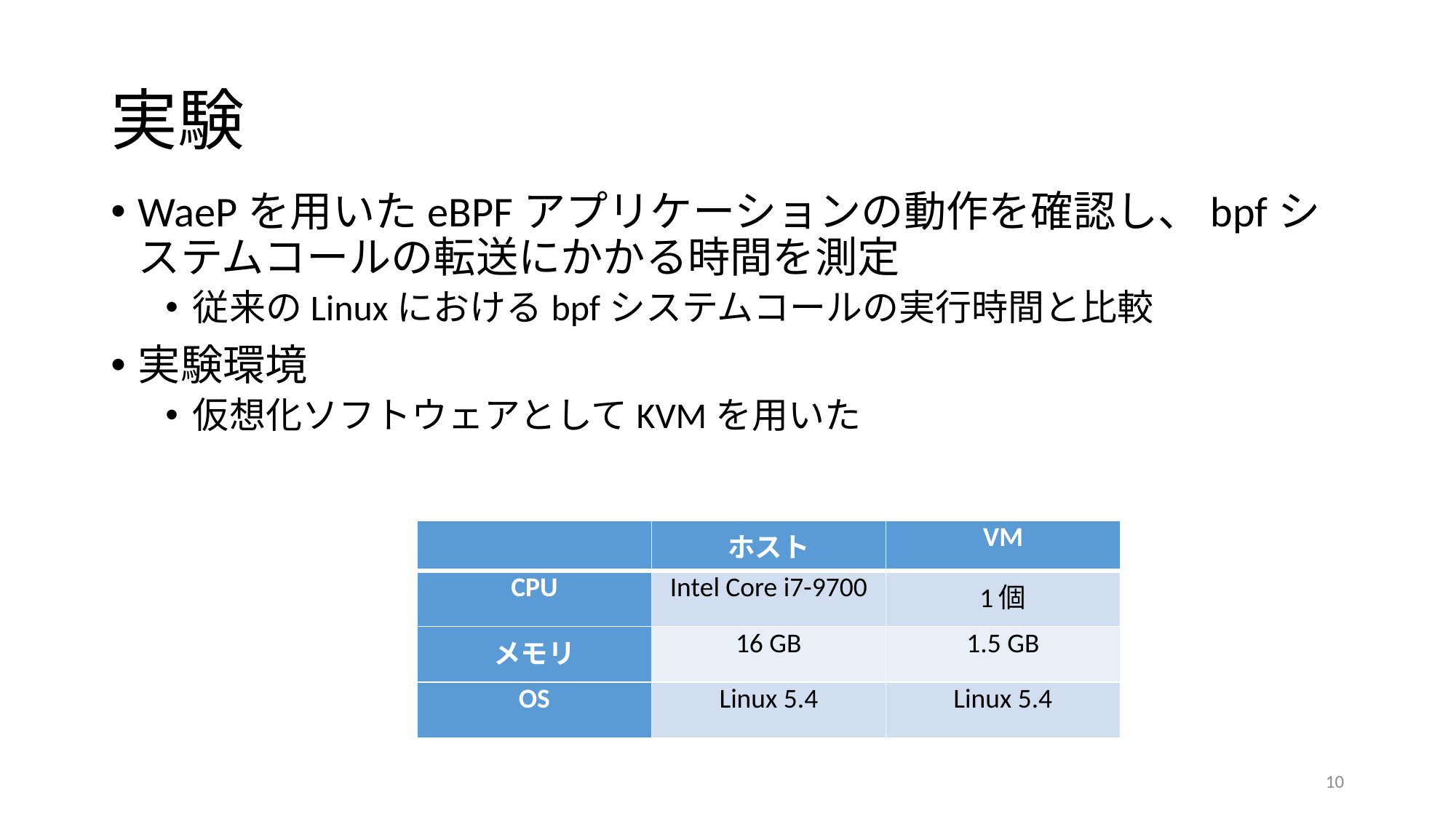

# 実験
WaePを用いたeBPFアプリケーションの動作を確認し、bpfシステムコールの転送にかかる時間を測定
従来のLinuxにおけるbpfシステムコールの実行時間と比較
実験環境
仮想化ソフトウェアとしてKVMを用いた
|  | ホスト | VM |
| --- | --- | --- |
| CPU | Intel Core i7-9700 | 1個 |
| メモリ | 16 GB | 1.5 GB |
| OS | Linux 5.4 | Linux 5.4 |
10